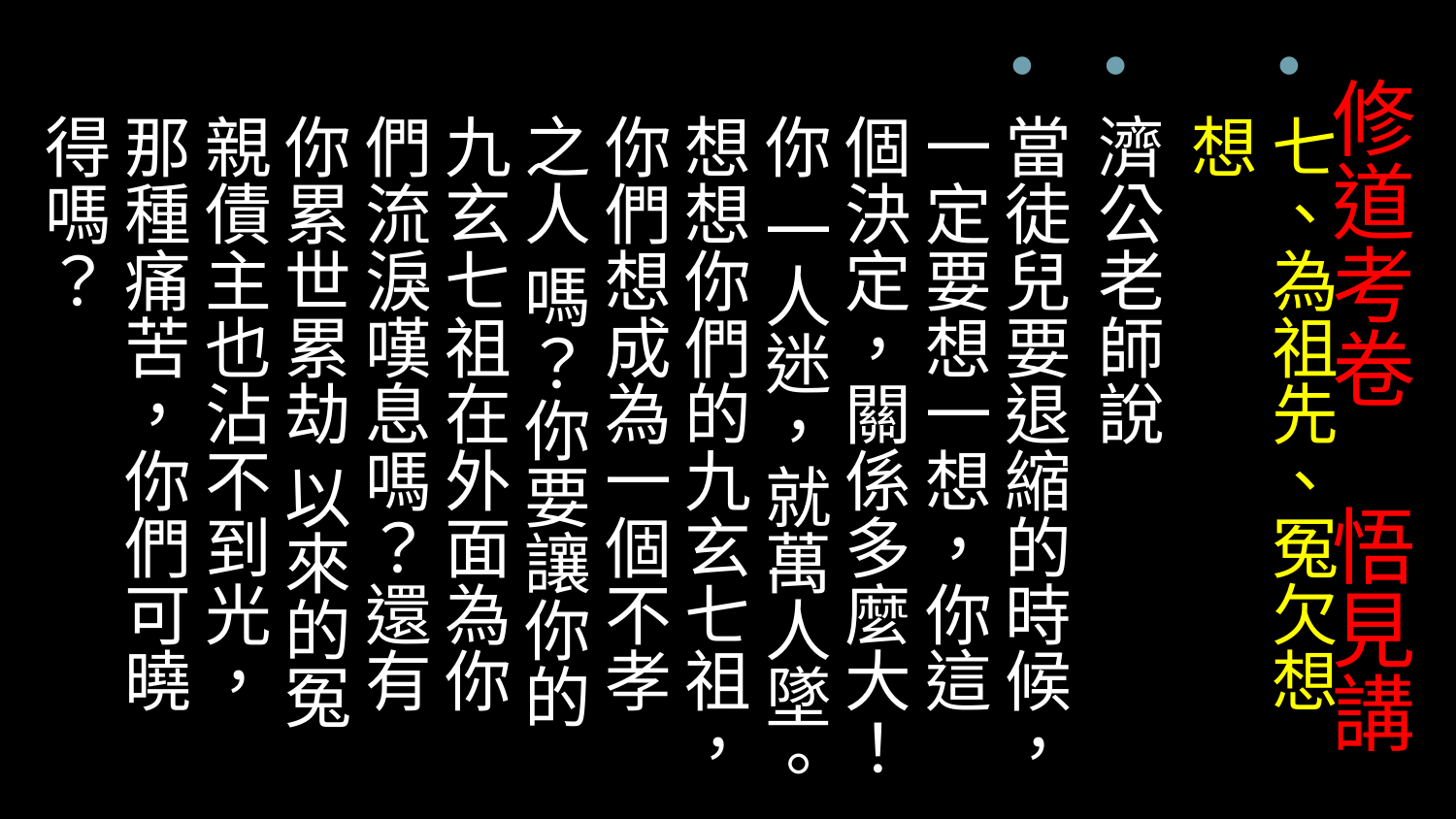

七、為祖先、冤欠想想
濟公老師說
當徒兒要退縮的時候，一定要想一想，你這個決定，關係多麼大！你 一人迷，就萬人墜。想想你們的九玄七祖，你們想成為一個不孝之人 嗎？你要讓你的九玄七祖在外面為你們流淚嘆息嗎？還有你累世累劫 以來的冤親債主也沾不到光，那種痛苦，你們可曉得嗎？
# 修道考卷     悟見講